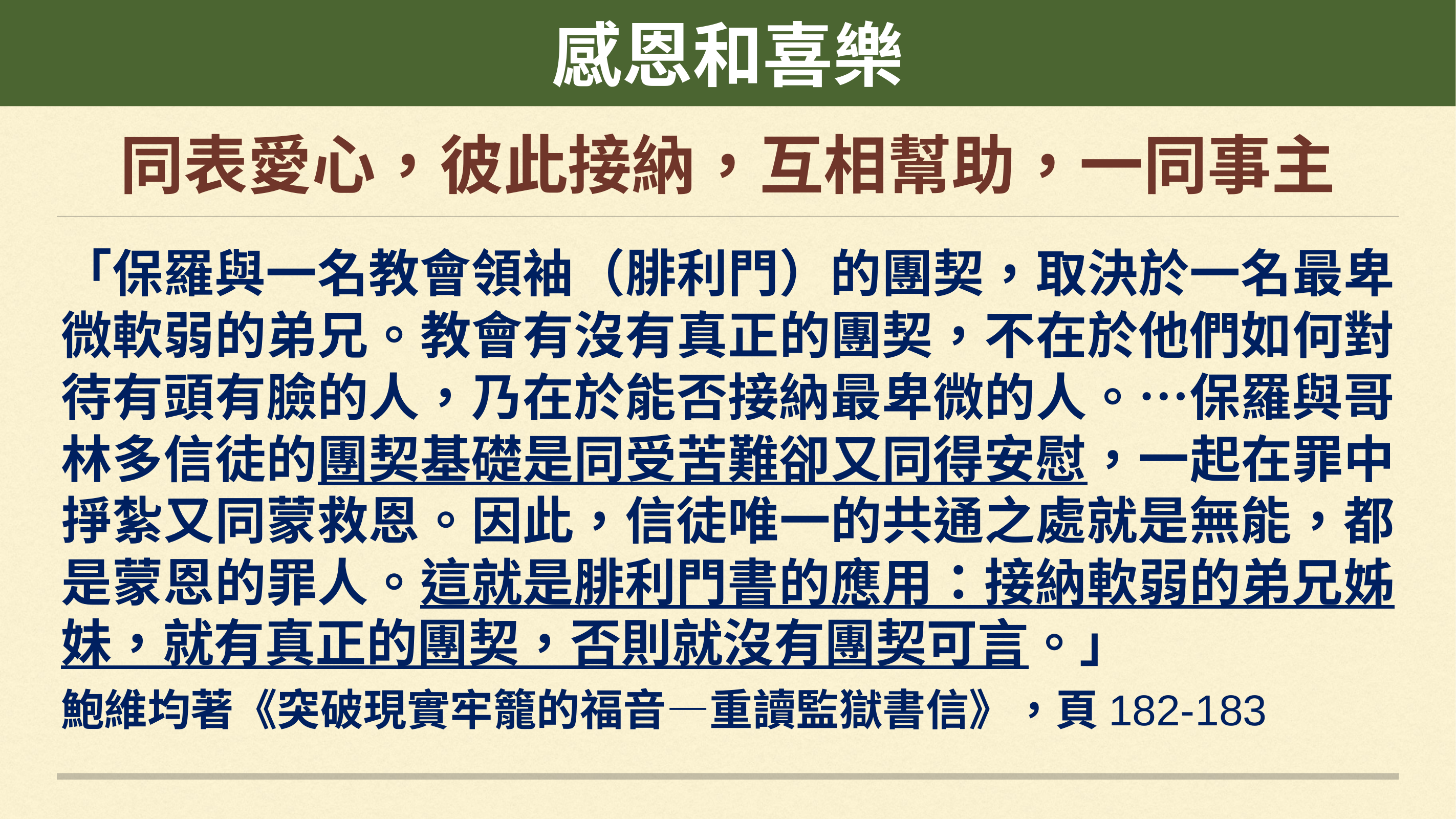

感恩和喜樂
# 同表愛心，彼此接納，互相幫助，一同事主
「保羅與一名教會領袖（腓利門）的團契，取決於一名最卑微軟弱的弟兄。教會有沒有真正的團契，不在於他們如何對待有頭有臉的人，乃在於能否接納最卑微的人。…保羅與哥林多信徒的團契基礎是同受苦難卻又同得安慰，一起在罪中掙紮又同蒙救恩。因此，信徒唯一的共通之處就是無能，都是蒙恩的罪人。這就是腓利門書的應用：接納軟弱的弟兄姊妹，就有真正的團契，否則就沒有團契可言。」
鮑維均著《突破現實牢籠的福音—重讀監獄書信》，頁182-183